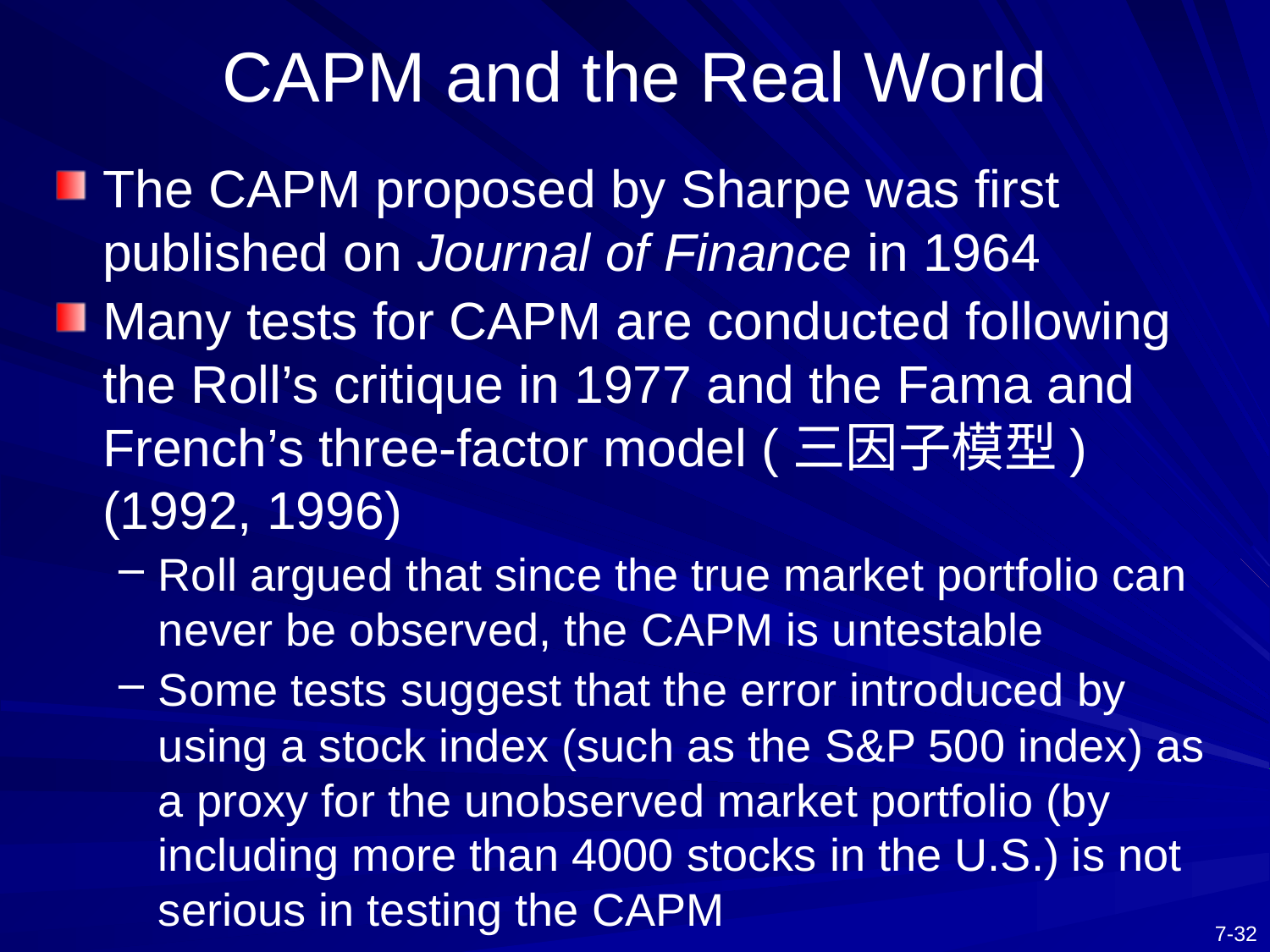

# CAPM and the Real World
The CAPM proposed by Sharpe was first published on Journal of Finance in 1964
Many tests for CAPM are conducted following the Roll’s critique in 1977 and the Fama and French’s three-factor model (三因子模型) (1992, 1996)
Roll argued that since the true market portfolio can never be observed, the CAPM is untestable
Some tests suggest that the error introduced by using a stock index (such as the S&P 500 index) as a proxy for the unobserved market portfolio (by including more than 4000 stocks in the U.S.) is not serious in testing the CAPM